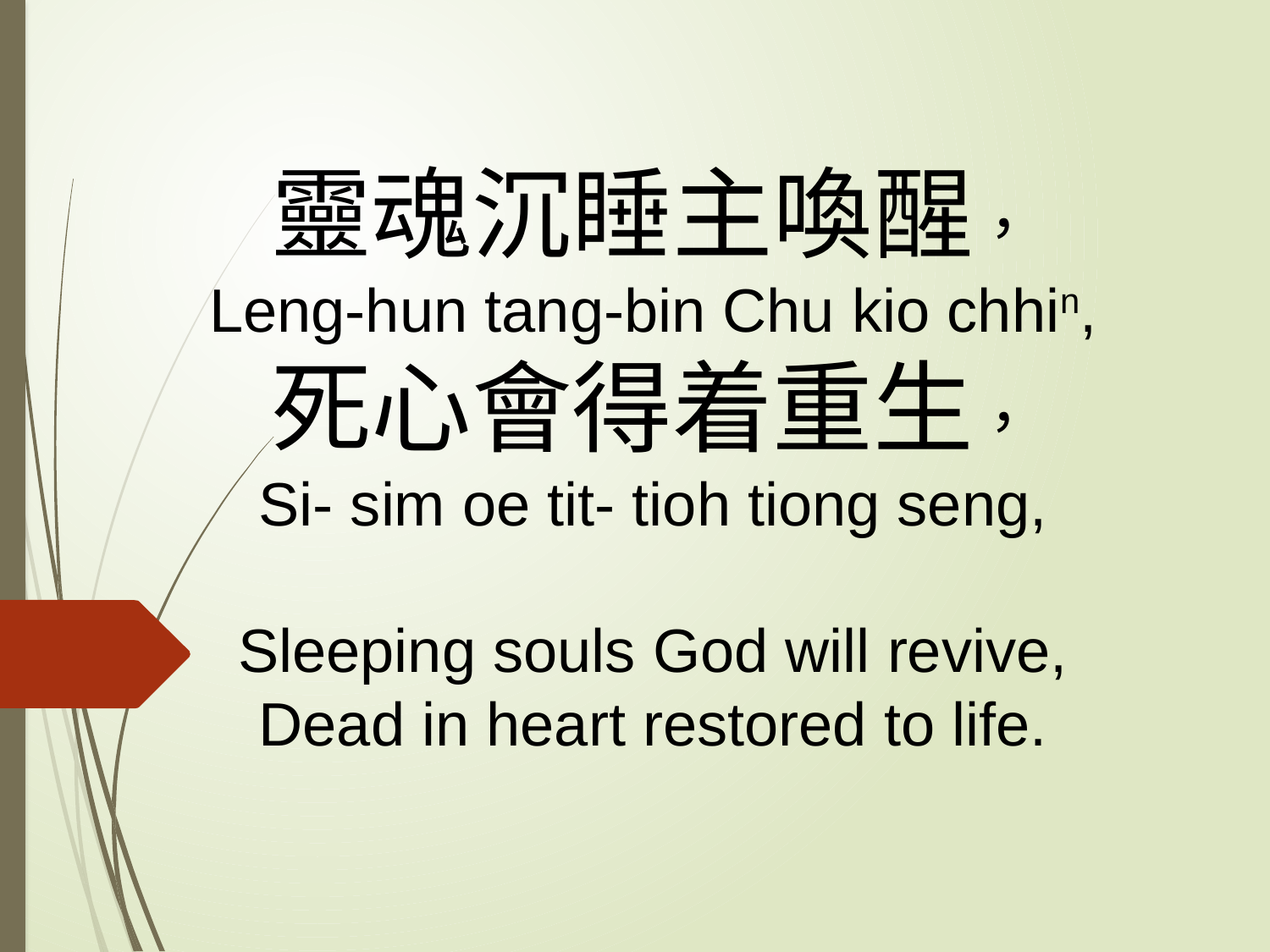

# 靈魂沉睡主喚醒， Leng-hun tang-bin Chu kio chhin, 死心會得着重生， Si- sim oe tit- tioh tiong seng, Sleeping souls God will revive, Dead in heart restored to life.